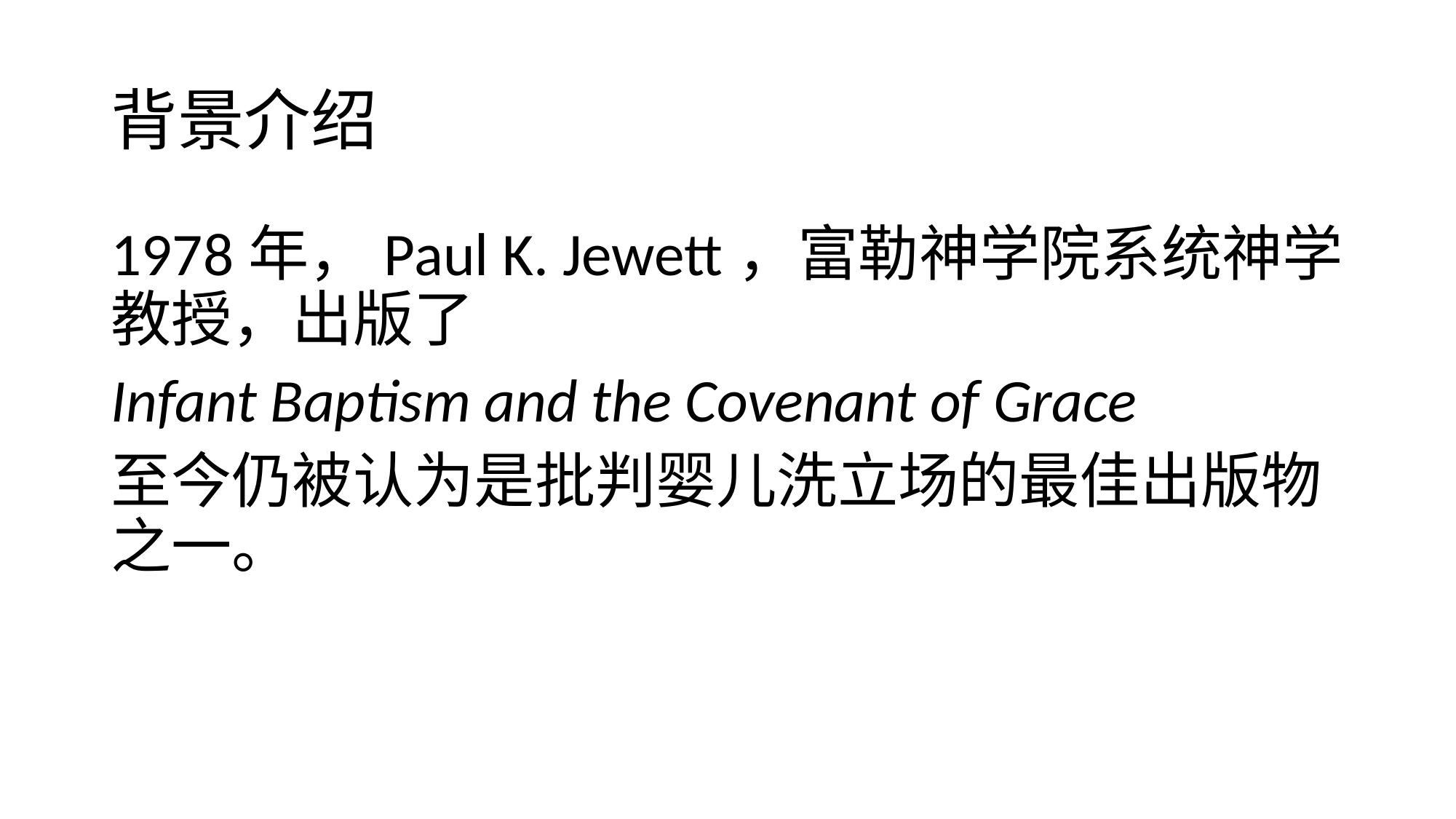

# 背景介绍
1978年，Paul K. Jewett，富勒神学院系统神学教授，出版了
Infant Baptism and the Covenant of Grace
至今仍被认为是批判婴儿洗立场的最佳出版物之一。